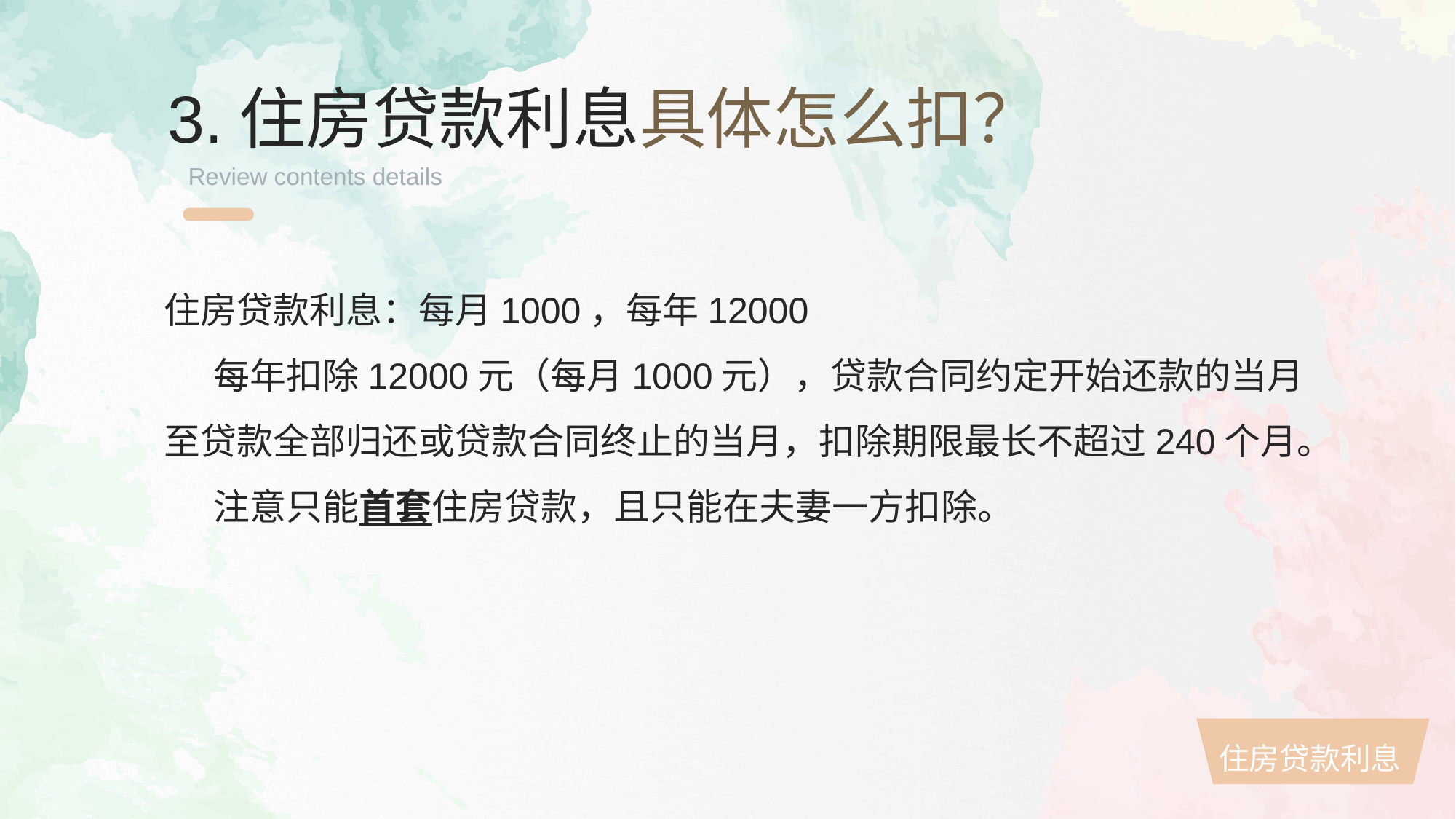

3.住房贷款利息具体怎么扣？
Review contents details

住房贷款利息：每月1000，每年12000
     每年扣除12000元（每月1000元），贷款合同约定开始还款的当月至贷款全部归还或贷款合同终止的当月，扣除期限最长不超过240个月。
     注意只能首套住房贷款，且只能在夫妻一方扣除。

住房贷款利息